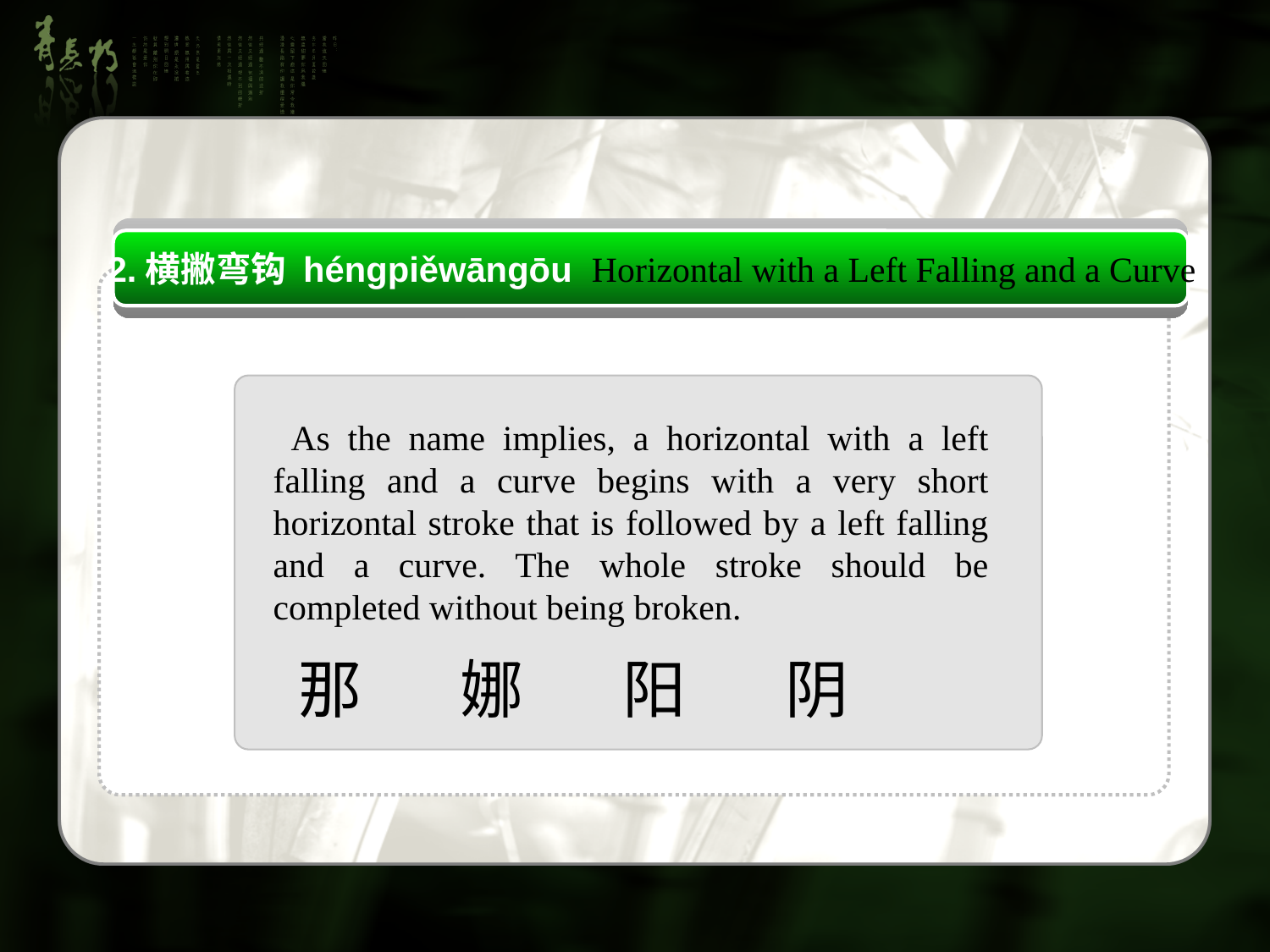

2.横撇弯钩 héngpiěwāngōu  Horizontal with a Left Falling and a Curve

 As the name implies, a horizontal with a left falling and a curve begins with a very short horizontal stroke that is followed by a left falling and a curve. The whole stroke should be completed without being broken.

那       娜       阳       阴